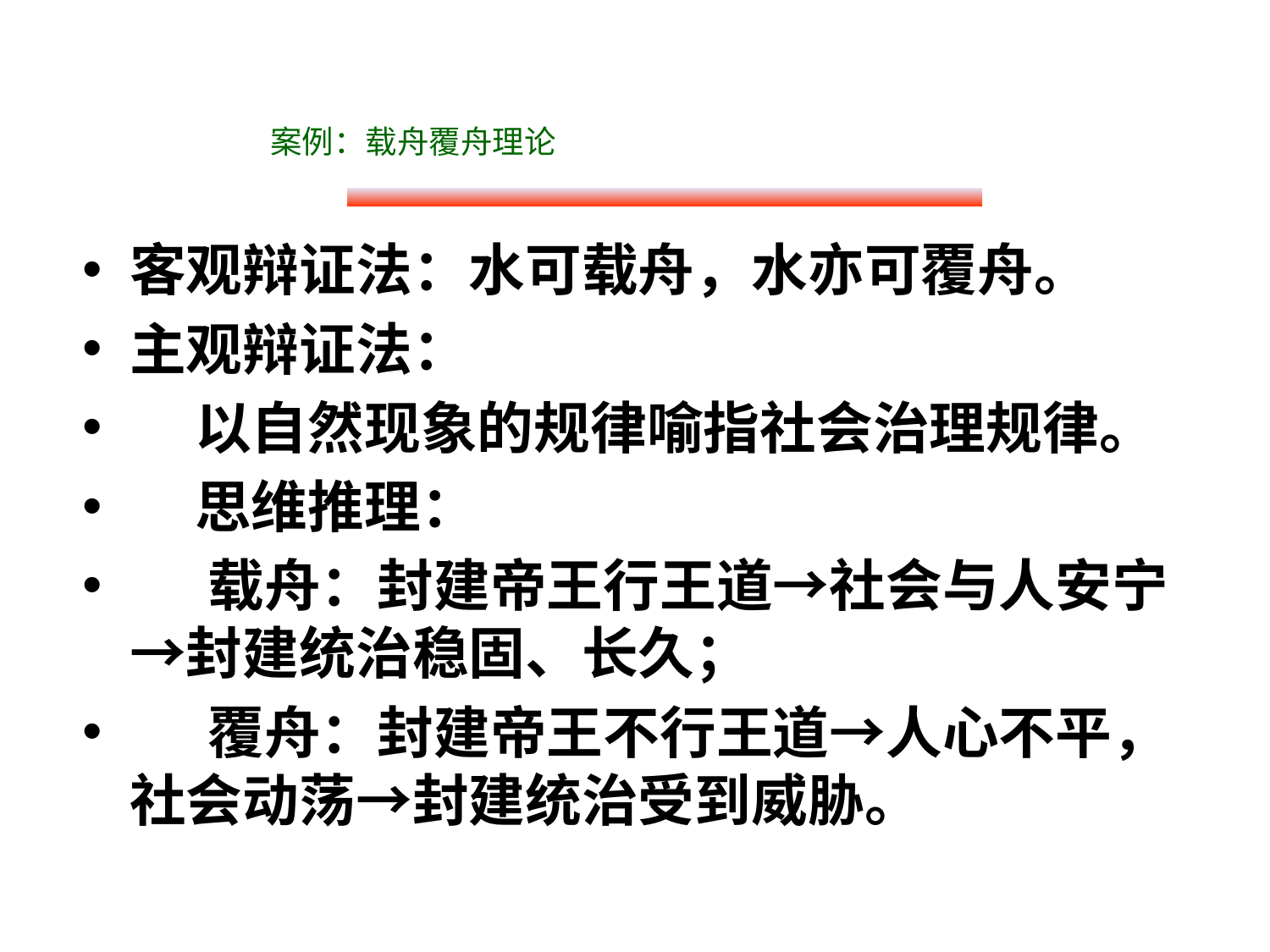

案例：载舟覆舟理论

客观辩证法：水可载舟，水亦可覆舟。
主观辩证法：
    以自然现象的规律喻指社会治理规律。
    思维推理：
     载舟：封建帝王行王道→社会与人安宁→封建统治稳固、长久；
     覆舟：封建帝王不行王道→人心不平，社会动荡→封建统治受到威胁。